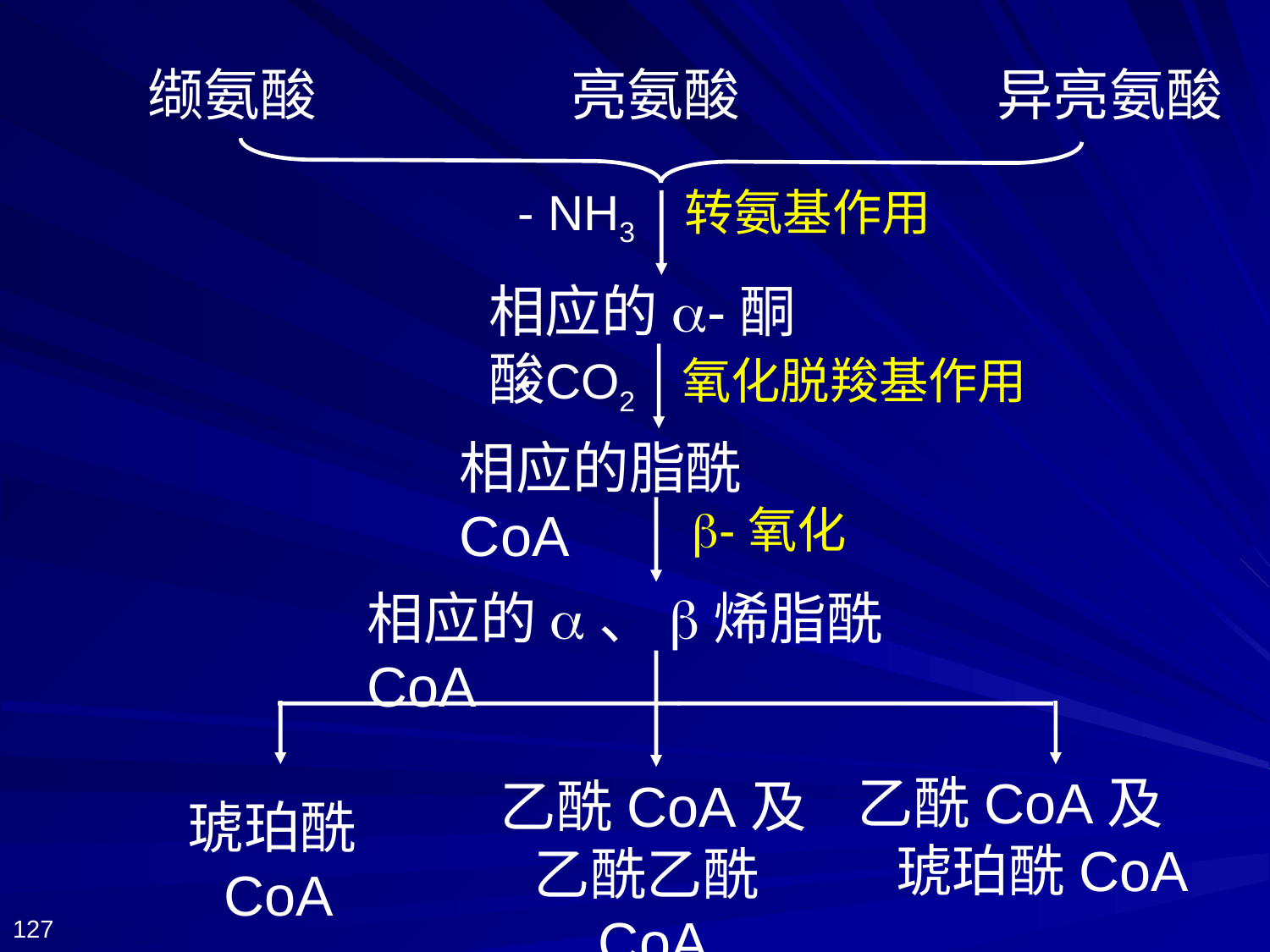

缬氨酸
亮氨酸
异亮氨酸

- NH3
转氨基作用

相应的α-酮酸
- CO2

氧化脱羧基作用
相应的脂酰CoA
β-氧化

相应的α、β烯脂酰CoA

乙酰CoA及      琥珀酰CoA
乙酰CoA及 乙酰乙酰CoA
琥珀酰CoA
127